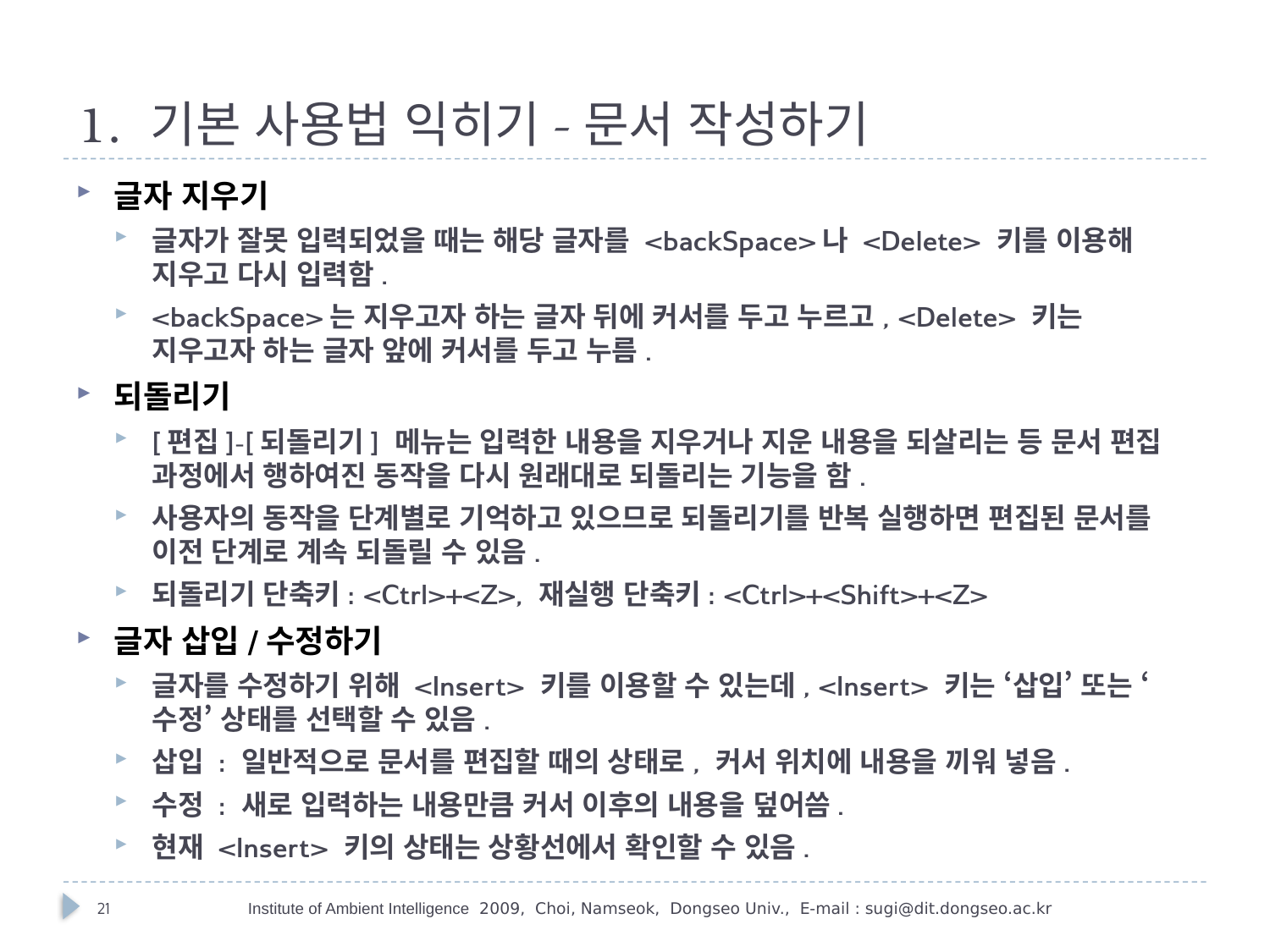

# 1. 기본 사용법 익히기-문서 작성하기
글자 지우기
글자가 잘못 입력되었을 때는 해당 글자를 <backSpace>나 <Delete> 키를 이용해 지우고 다시 입력함.
<backSpace>는 지우고자 하는 글자 뒤에 커서를 두고 누르고, <Delete> 키는 지우고자 하는 글자 앞에 커서를 두고 누름.
되돌리기
[편집]-[되돌리기] 메뉴는 입력한 내용을 지우거나 지운 내용을 되살리는 등 문서 편집 과정에서 행하여진 동작을 다시 원래대로 되돌리는 기능을 함.
사용자의 동작을 단계별로 기억하고 있으므로 되돌리기를 반복 실행하면 편집된 문서를 이전 단계로 계속 되돌릴 수 있음.
되돌리기 단축키: <Ctrl>+<Z>, 재실행 단축키: <Ctrl>+<Shift>+<Z>
글자 삽입/수정하기
글자를 수정하기 위해 <Insert> 키를 이용할 수 있는데, <Insert> 키는 ‘삽입’ 또는 ‘수정’ 상태를 선택할 수 있음.
삽입 : 일반적으로 문서를 편집할 때의 상태로, 커서 위치에 내용을 끼워 넣음.
수정 : 새로 입력하는 내용만큼 커서 이후의 내용을 덮어씀.
현재 <Insert> 키의 상태는 상황선에서 확인할 수 있음.